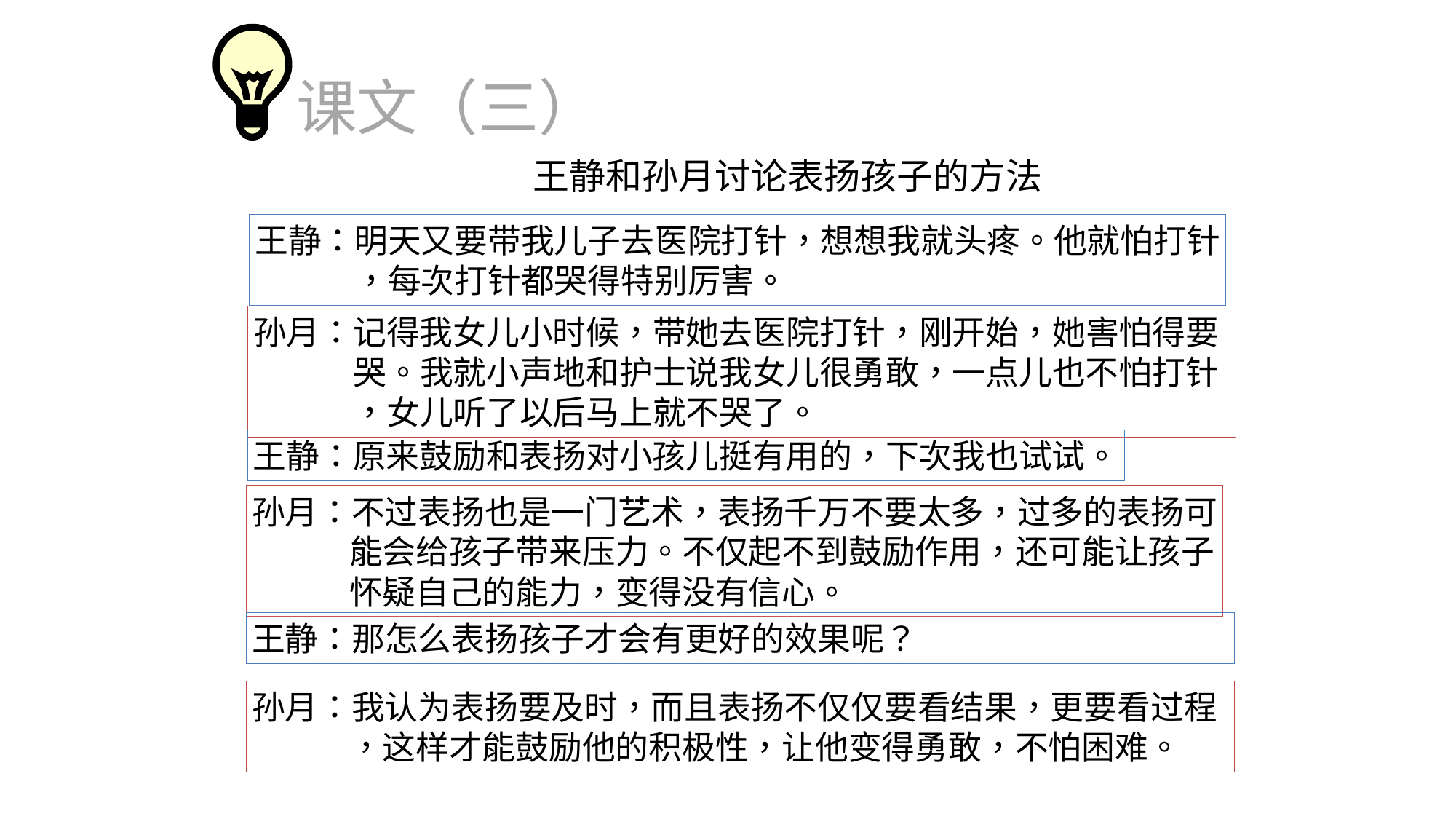

课文（三）
王静和孙月讨论表扬孩子的方法
王静：明天又要带我儿子去医院打针，想想我就头疼。他就怕打针
　　　，每次打针都哭得特别厉害。
孙月：记得我女儿小时候，带她去医院打针，刚开始，她害怕得要
　　　哭。我就小声地和护士说我女儿很勇敢，一点儿也不怕打针
　　　，女儿听了以后马上就不哭了。
王静：原来鼓励和表扬对小孩儿挺有用的，下次我也试试。
孙月：不过表扬也是一门艺术，表扬千万不要太多，过多的表扬可
            能会给孩子带来压力。不仅起不到鼓励作用，还可能让孩子
            怀疑自己的能力，变得没有信心。
王静：那怎么表扬孩子才会有更好的效果呢？
孙月：我认为表扬要及时，而且表扬不仅仅要看结果，更要看过程
            ，这样才能鼓励他的积极性，让他变得勇敢，不怕困难。